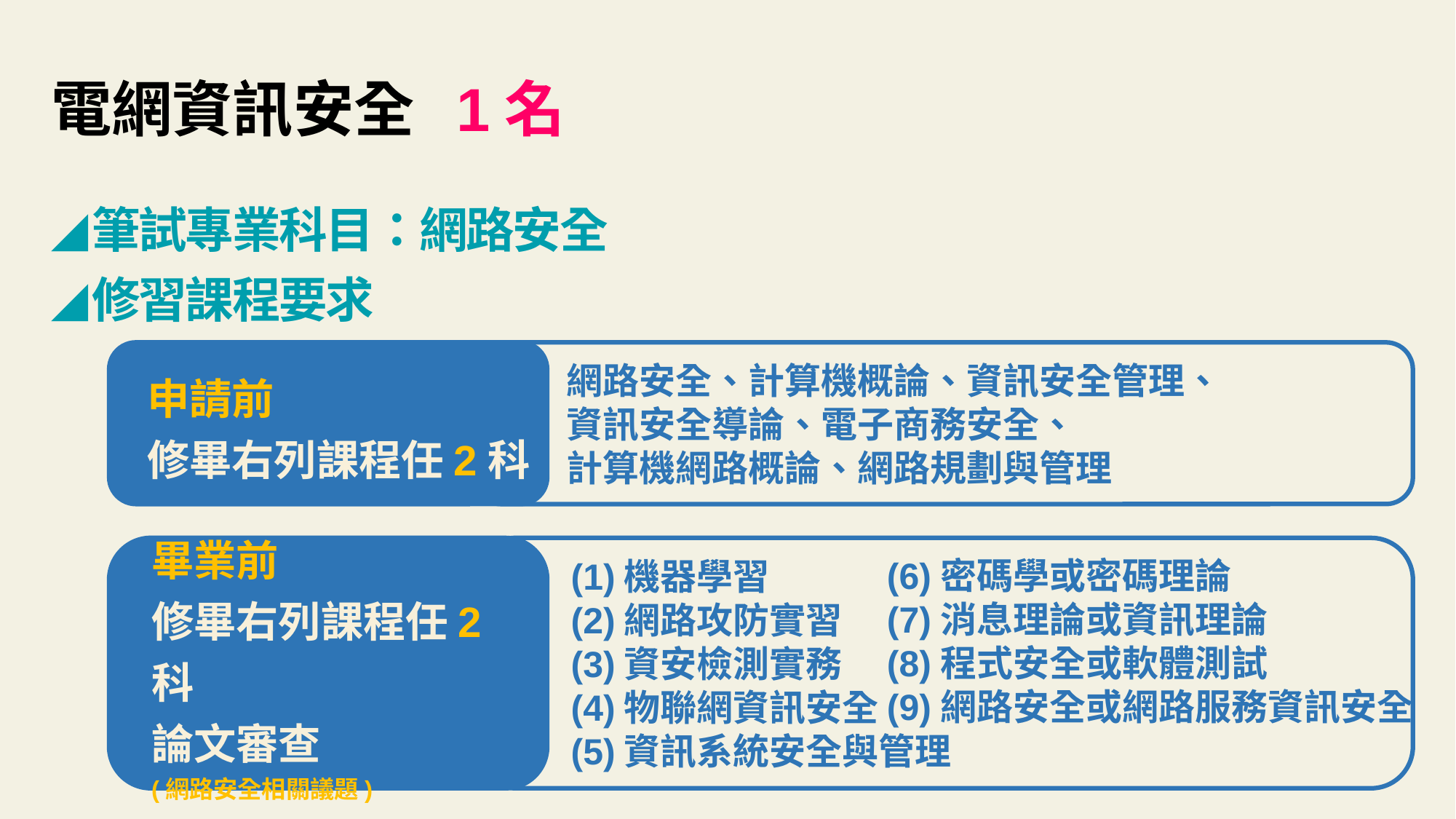

電網資訊安全  1名
筆試專業科目：網路安全
修習課程要求
申請前
修畢右列課程任2科
網路安全、計算機概論、資訊安全管理、
資訊安全導論、電子商務安全、
計算機網路概論、網路規劃與管理

(6)密碼學或密碼理論
(7)消息理論或資訊理論
(8)程式安全或軟體測試
(9)網路安全或網路服務資訊安全
畢業前
修畢右列課程任2科
論文審查
(網路安全相關議題)
(1)機器學習
(2)網路攻防實習
(3)資安檢測實務
(4)物聯網資訊安全
(5)資訊系統安全與管理